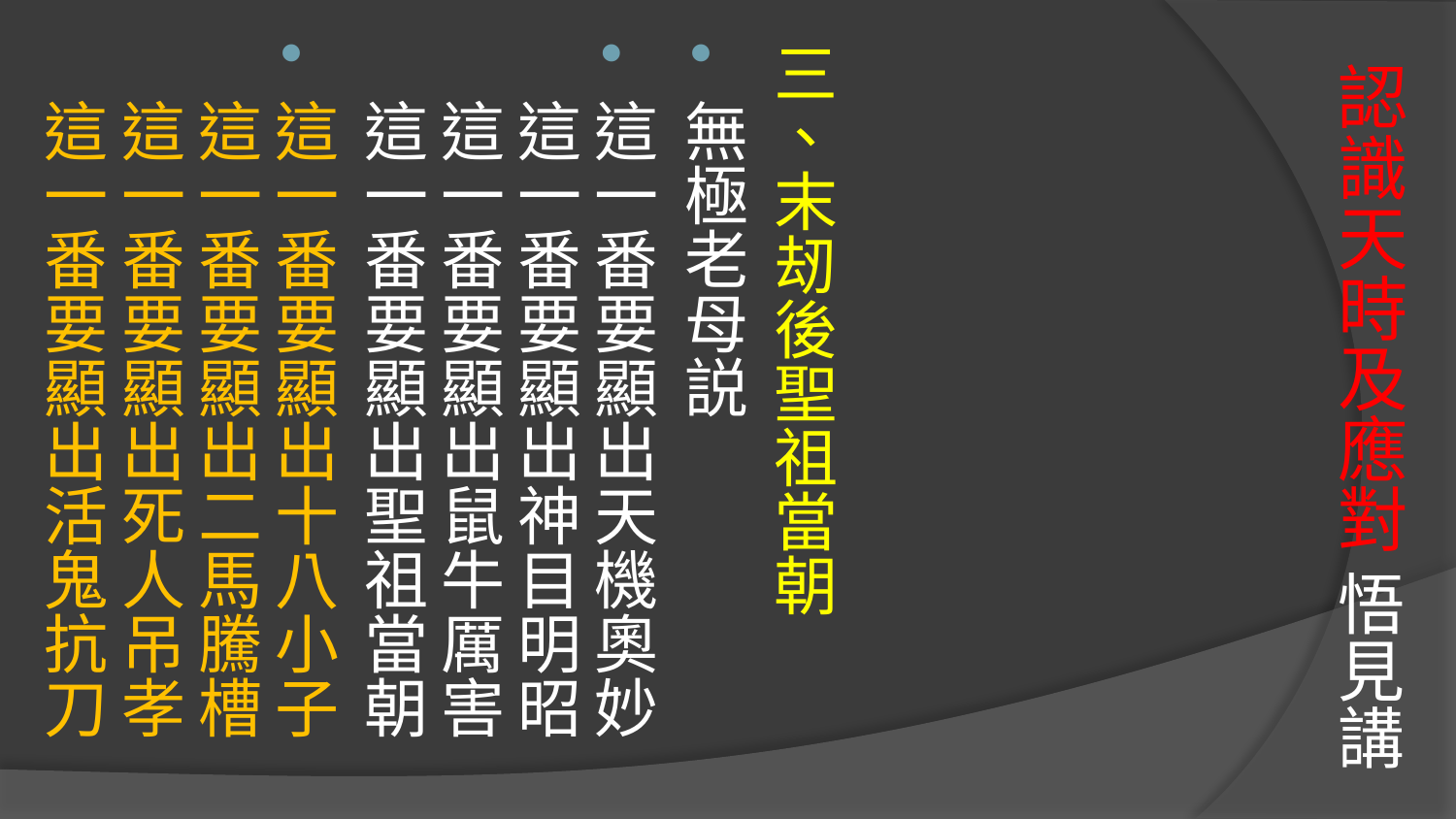

三、末刼後聖祖當朝
無極老母説
這一番要顯出天機奧妙
這一番要顯出神目明昭
這一番要顯出鼠牛厲害
這一番要顯出聖祖當朝
這一番要顯出十八小子
這一番要顯出二馬騰槽
這一番要顯出死人吊孝
這一番要顯出活鬼抗刀
# 認識天時及應對 悟見講